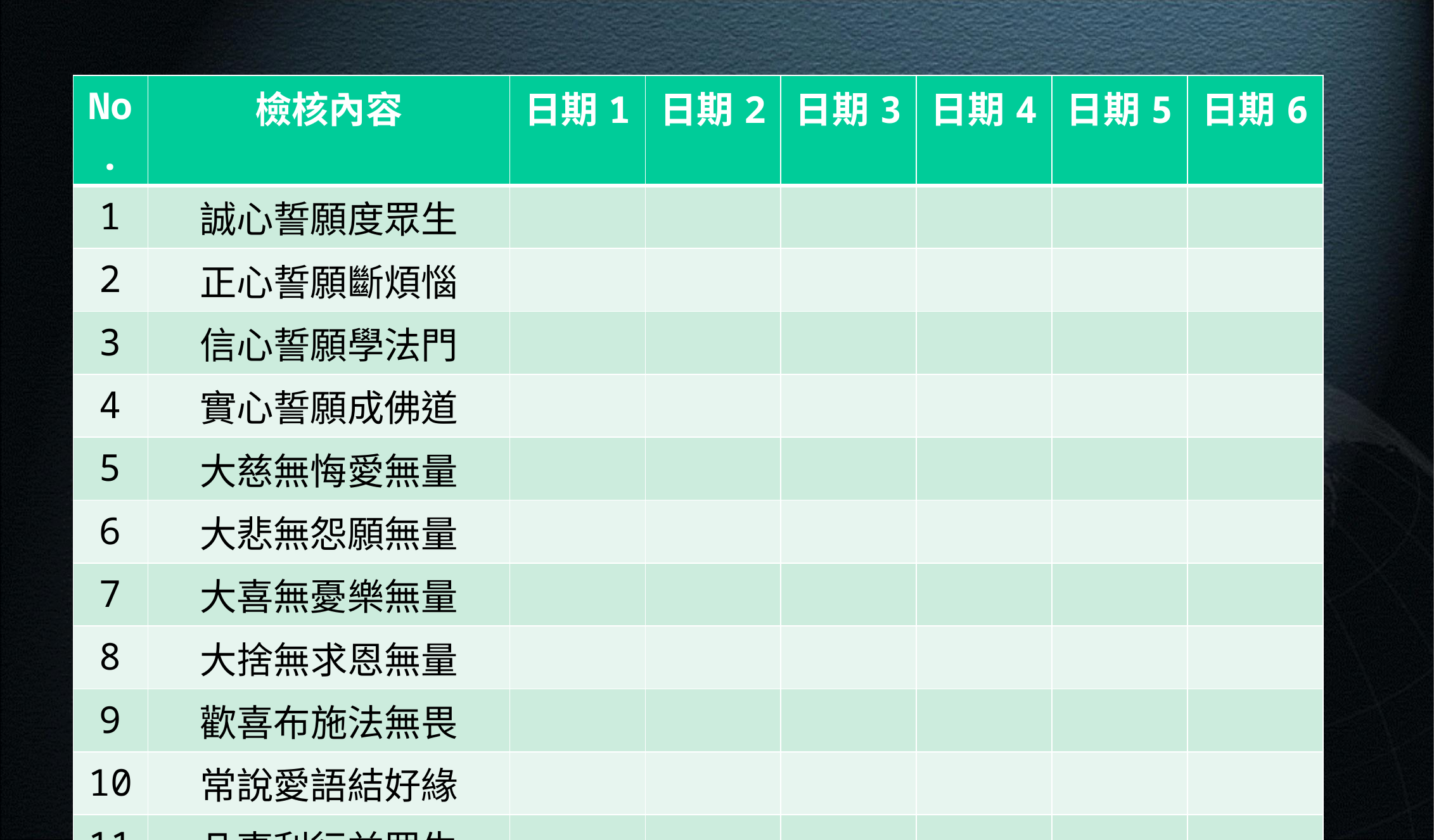

| No. | 檢核內容 | 日期1 | 日期2 | 日期3 | 日期4 | 日期5 | 日期6 |
| --- | --- | --- | --- | --- | --- | --- | --- |
| 1 | 誠心誓願度眾生 |  |  |  |  |  |  |
| 2 | 正心誓願斷煩惱 |  |  |  |  |  |  |
| 3 | 信心誓願學法門 |  |  |  |  |  |  |
| 4 | 實心誓願成佛道 |  |  |  |  |  |  |
| 5 | 大慈無悔愛無量 |  |  |  |  |  |  |
| 6 | 大悲無怨願無量 |  |  |  |  |  |  |
| 7 | 大喜無憂樂無量 |  |  |  |  |  |  |
| 8 | 大捨無求恩無量 |  |  |  |  |  |  |
| 9 | 歡喜布施法無畏 |  |  |  |  |  |  |
| 10 | 常說愛語結好緣 |  |  |  |  |  |  |
| 11 | 凡事利行益眾生 |  |  |  |  |  |  |
| 12 | 平等同事霑法喜 |  |  |  |  |  |  |